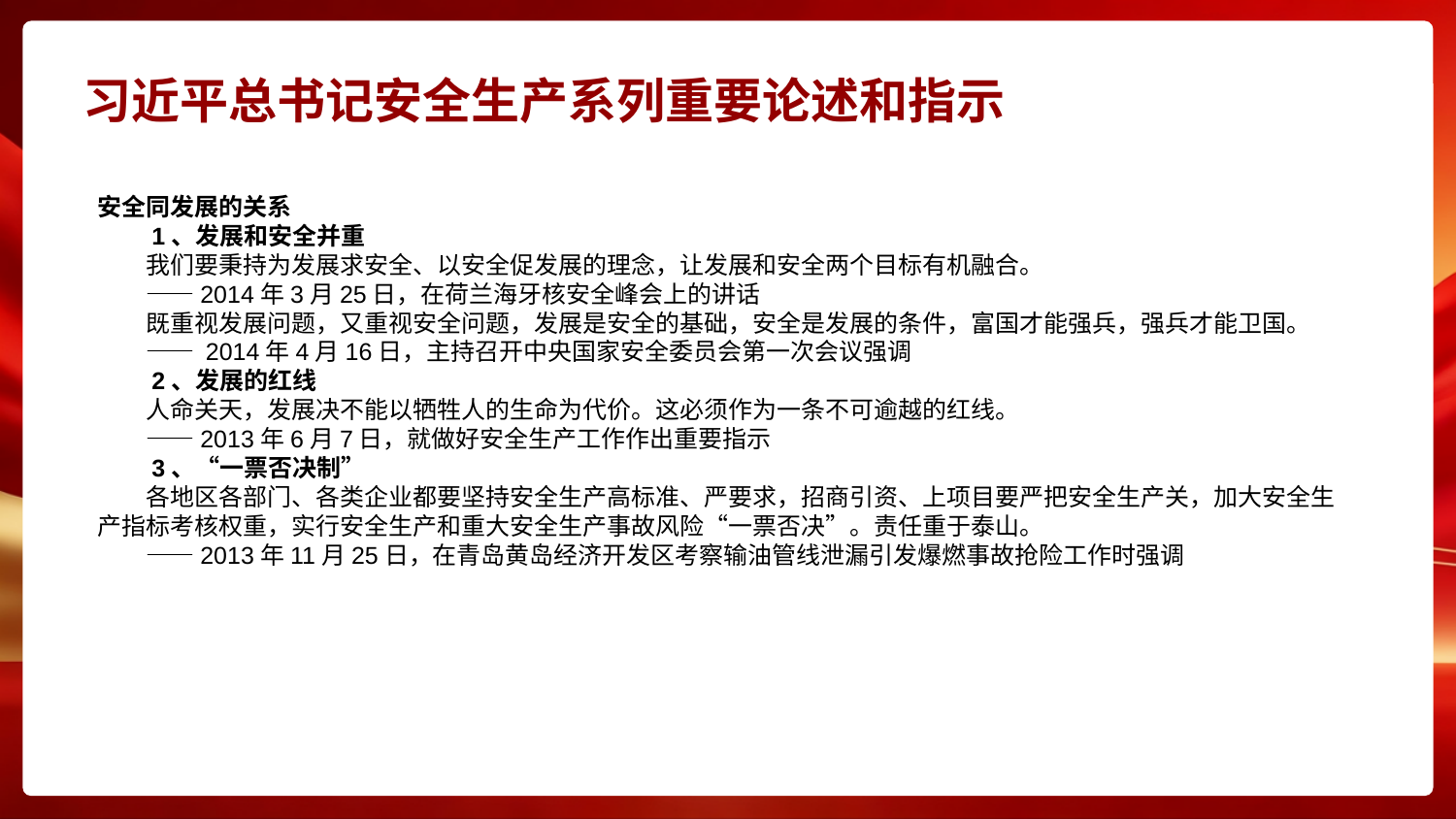

# 习近平总书记安全生产系列重要论述和指示
安全同发展的关系
　　1、发展和安全并重
　　我们要秉持为发展求安全、以安全促发展的理念，让发展和安全两个目标有机融合。
　　——2014年3月25日，在荷兰海牙核安全峰会上的讲话
　　既重视发展问题，又重视安全问题，发展是安全的基础，安全是发展的条件，富国才能强兵，强兵才能卫国。
　　—— 2014年4月16日，主持召开中央国家安全委员会第一次会议强调
　　2、发展的红线
　　人命关天，发展决不能以牺牲人的生命为代价。这必须作为一条不可逾越的红线。
　　——2013年6月7日，就做好安全生产工作作出重要指示
　　3、“一票否决制”
　　各地区各部门、各类企业都要坚持安全生产高标准、严要求，招商引资、上项目要严把安全生产关，加大安全生产指标考核权重，实行安全生产和重大安全生产事故风险“一票否决”。责任重于泰山。
　　——2013年11月25日，在青岛黄岛经济开发区考察输油管线泄漏引发爆燃事故抢险工作时强调